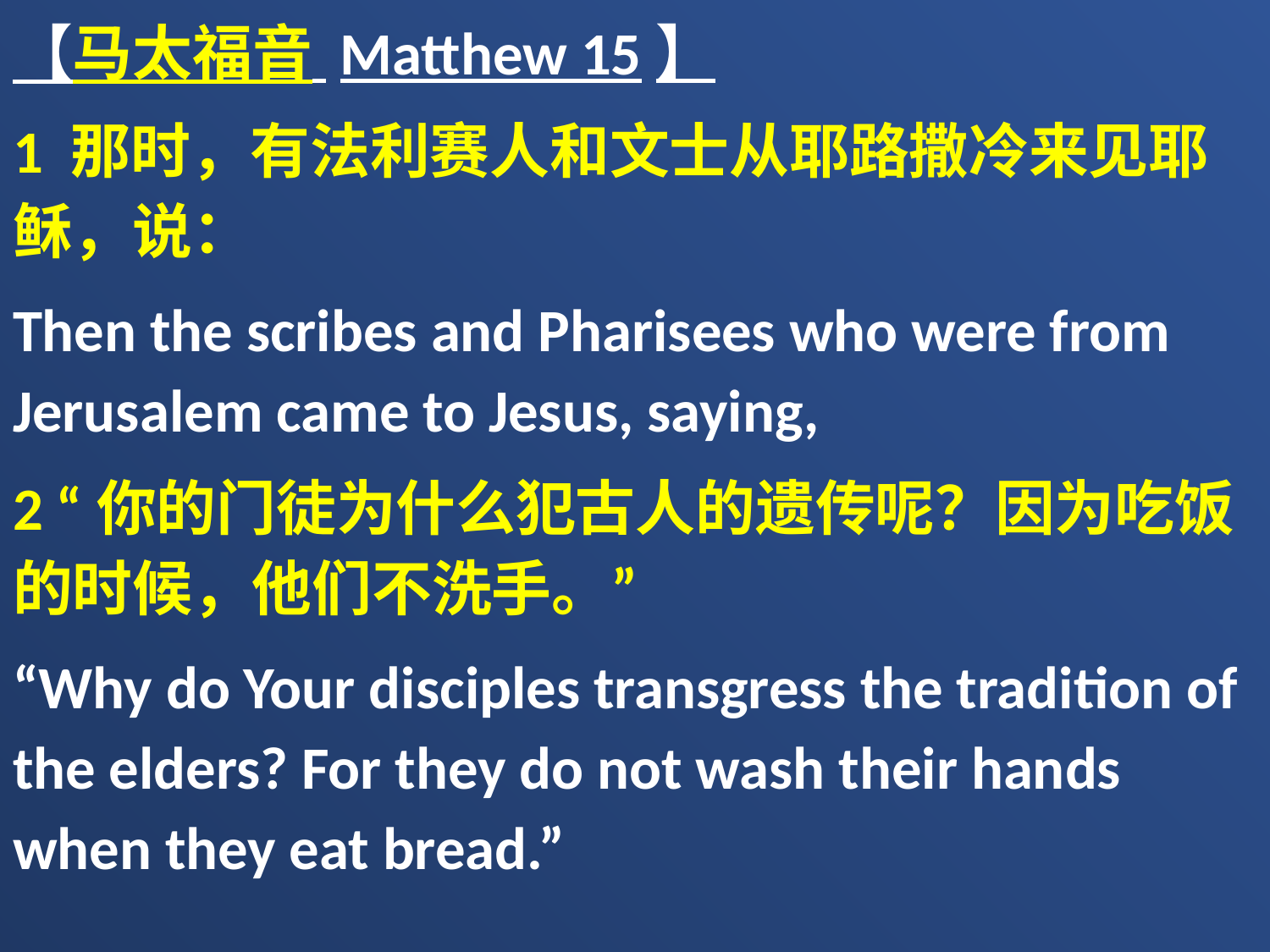

【马太福音 Matthew 15】
1 那时，有法利赛人和文士从耶路撒冷来见耶稣，说：
Then the scribes and Pharisees who were from Jerusalem came to Jesus, saying,
2 “你的门徒为什么犯古人的遗传呢？因为吃饭的时候，他们不洗手。”
“Why do Your disciples transgress the tradition of the elders? For they do not wash their hands when they eat bread.”